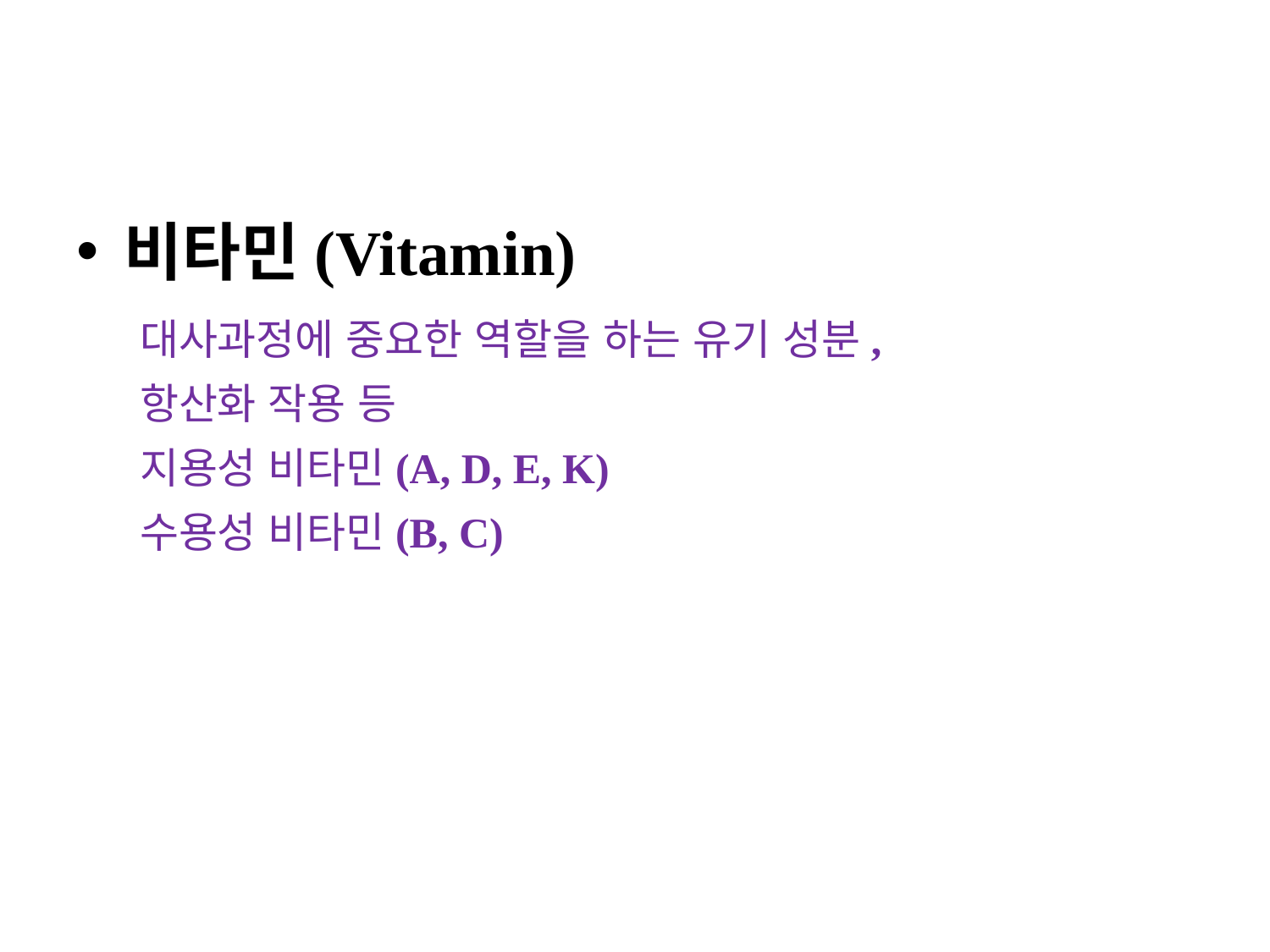

비타민(Vitamin)
대사과정에 중요한 역할을 하는 유기 성분,
항산화 작용 등
지용성 비타민(A, D, E, K)
수용성 비타민(B, C)